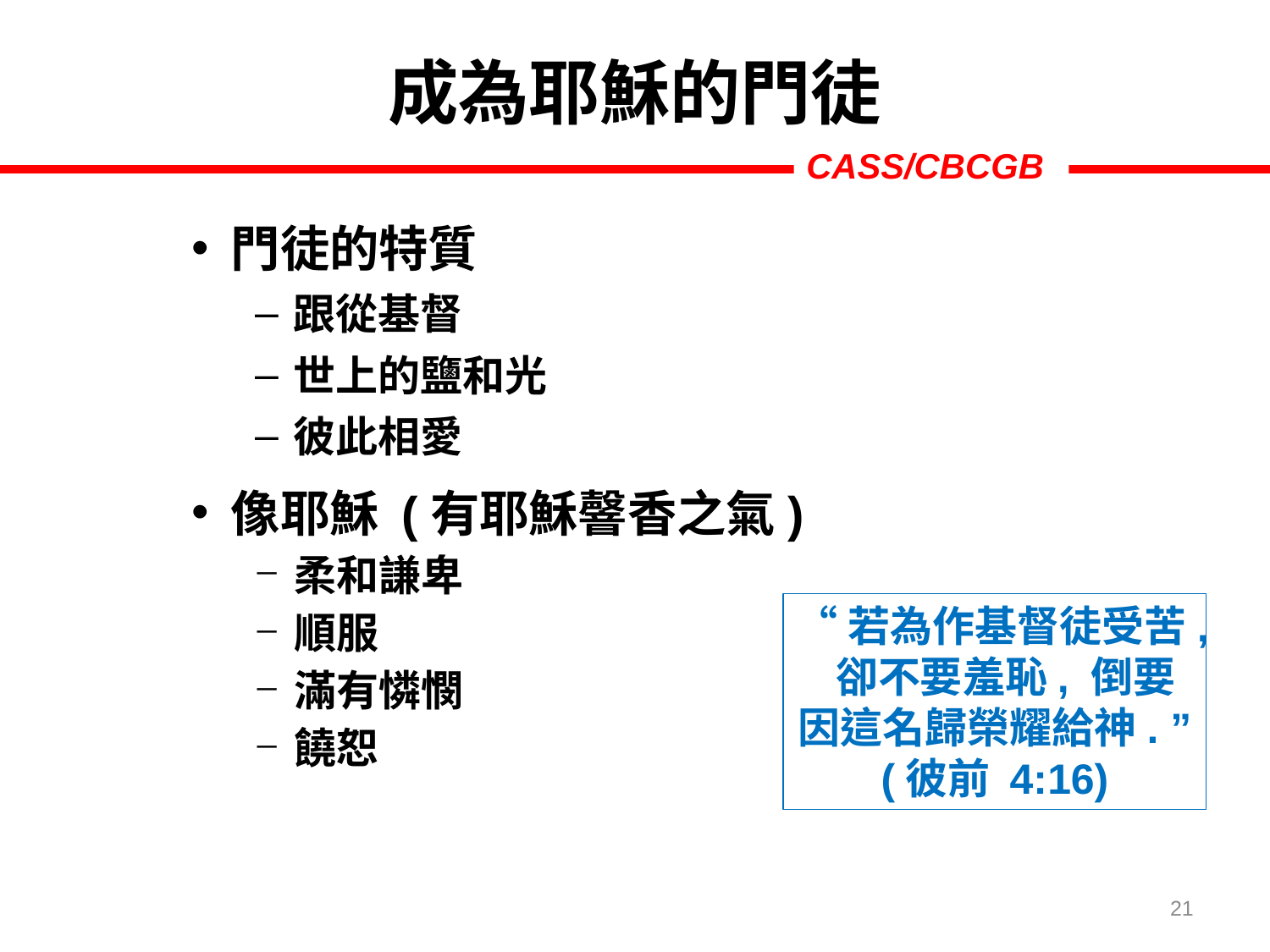

成為耶穌的門徒
門徒的特質
跟從基督
世上的鹽和光
彼此相愛
像耶穌 (有耶穌韾香之氣)
柔和謙卑
順服
滿有憐憫
饒恕

“若為作基督徒受苦, 卻不要羞恥, 倒要因這名歸榮耀給神. ” (彼前 4:16)
21